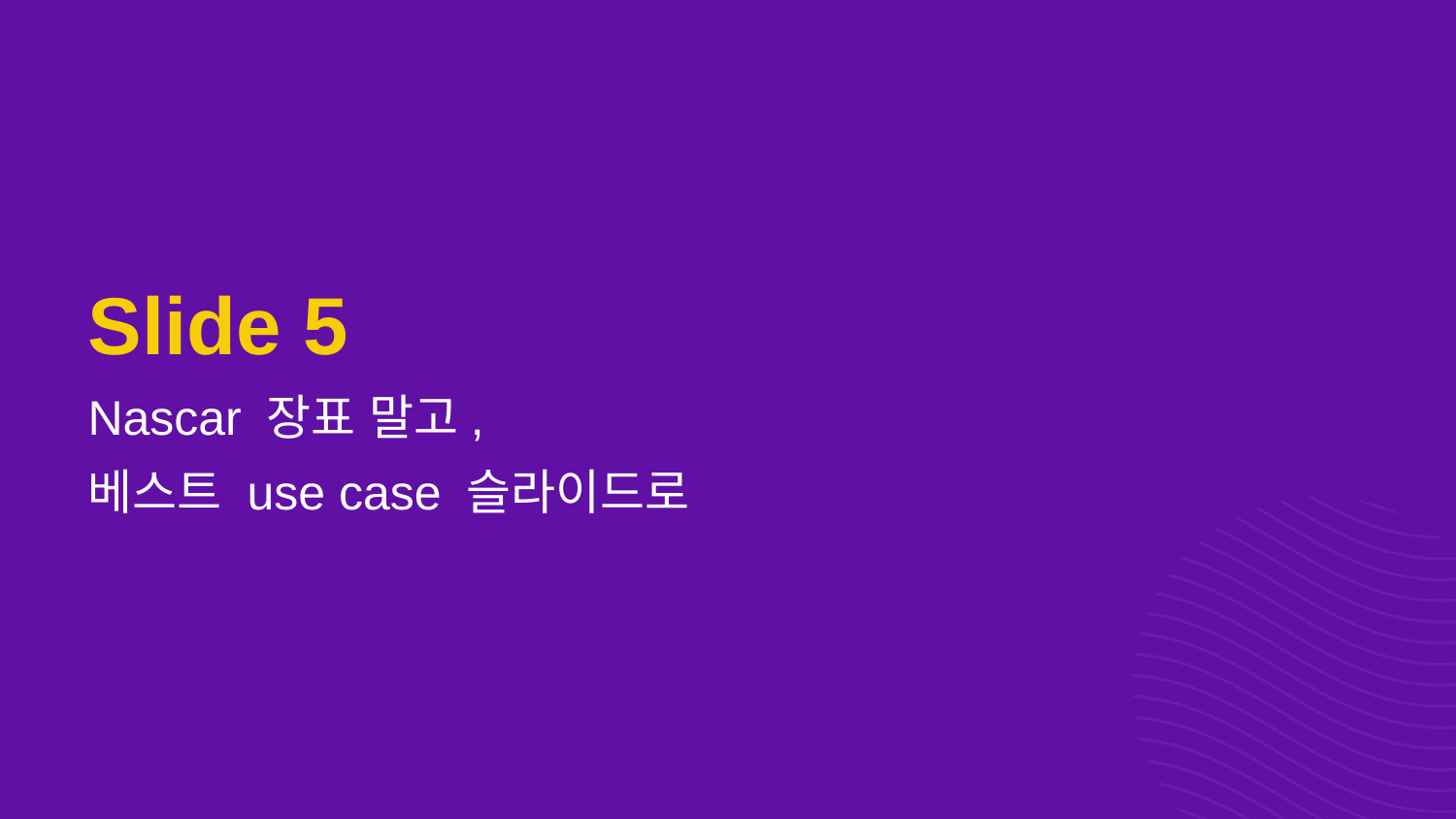

# Slide 5
Nascar 장표 말고,
베스트 use case 슬라이드로